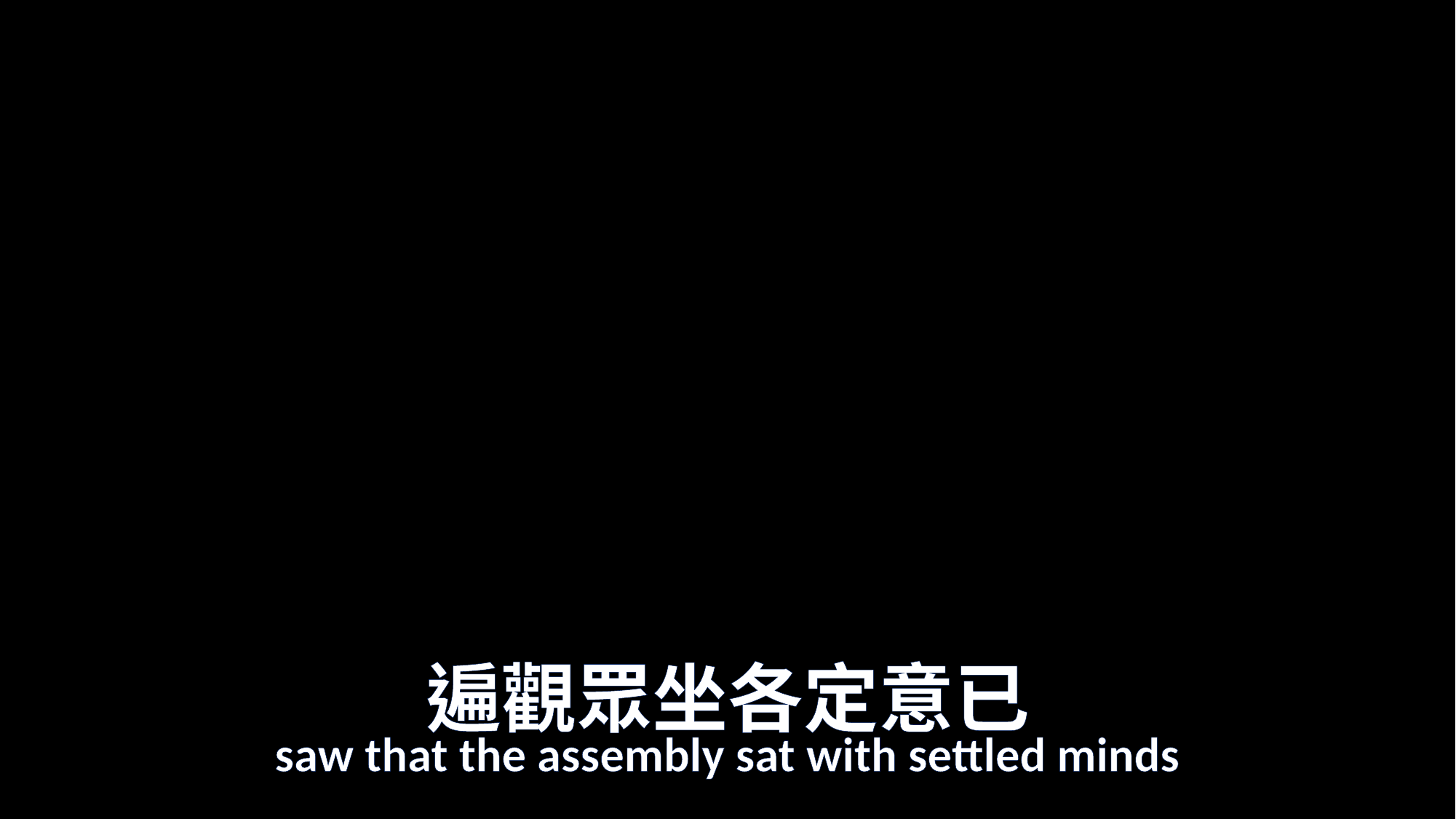

# 遍觀眾坐各定意已
saw that the assembly sat with settled minds